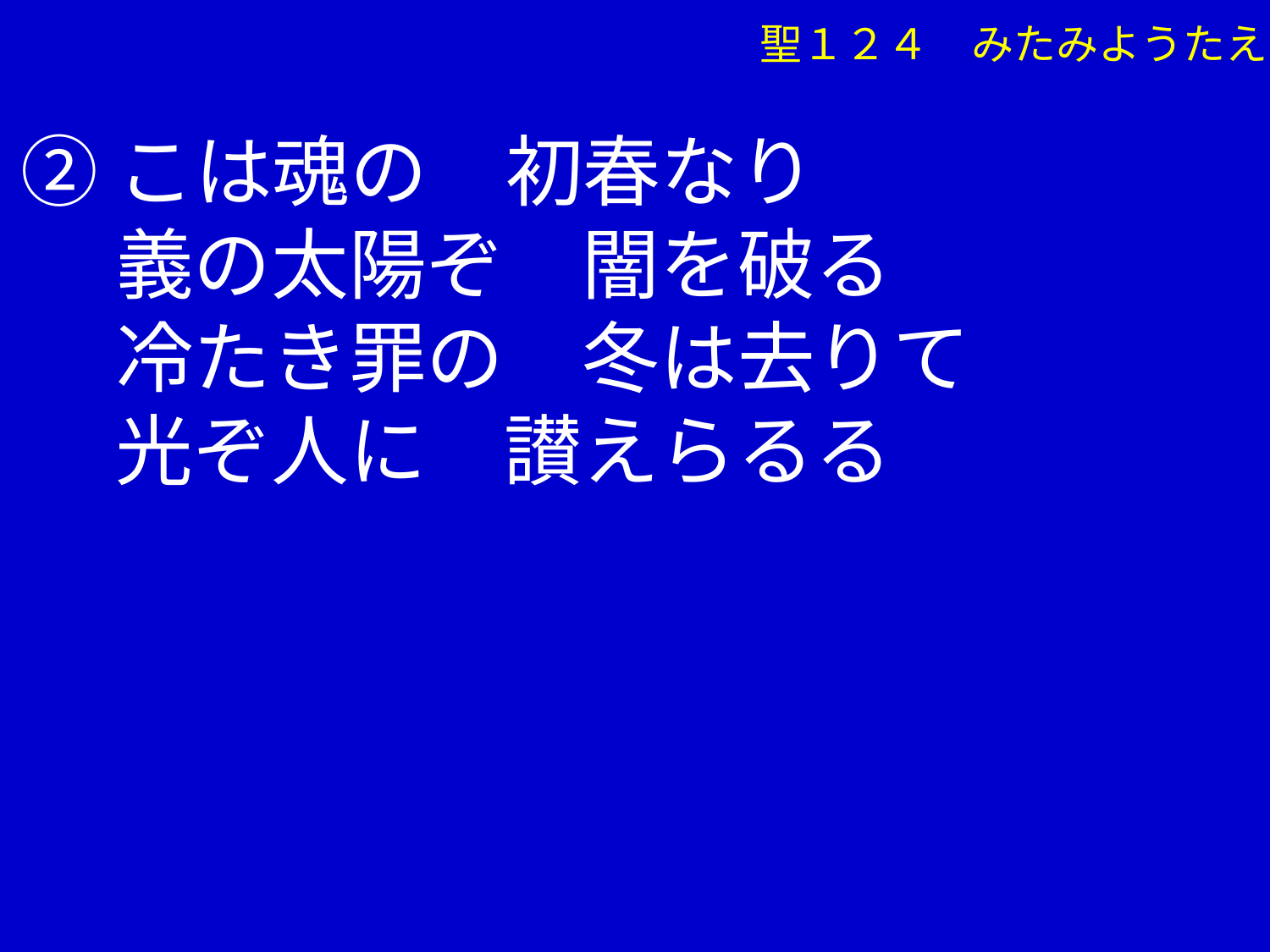

聖１２４　みたみようたえ
➁こは魂の　初春なり
　 義の太陽ぞ　闇を破る
　 冷たき罪の　冬は去りて
　 光ぞ人に　讃えらるる